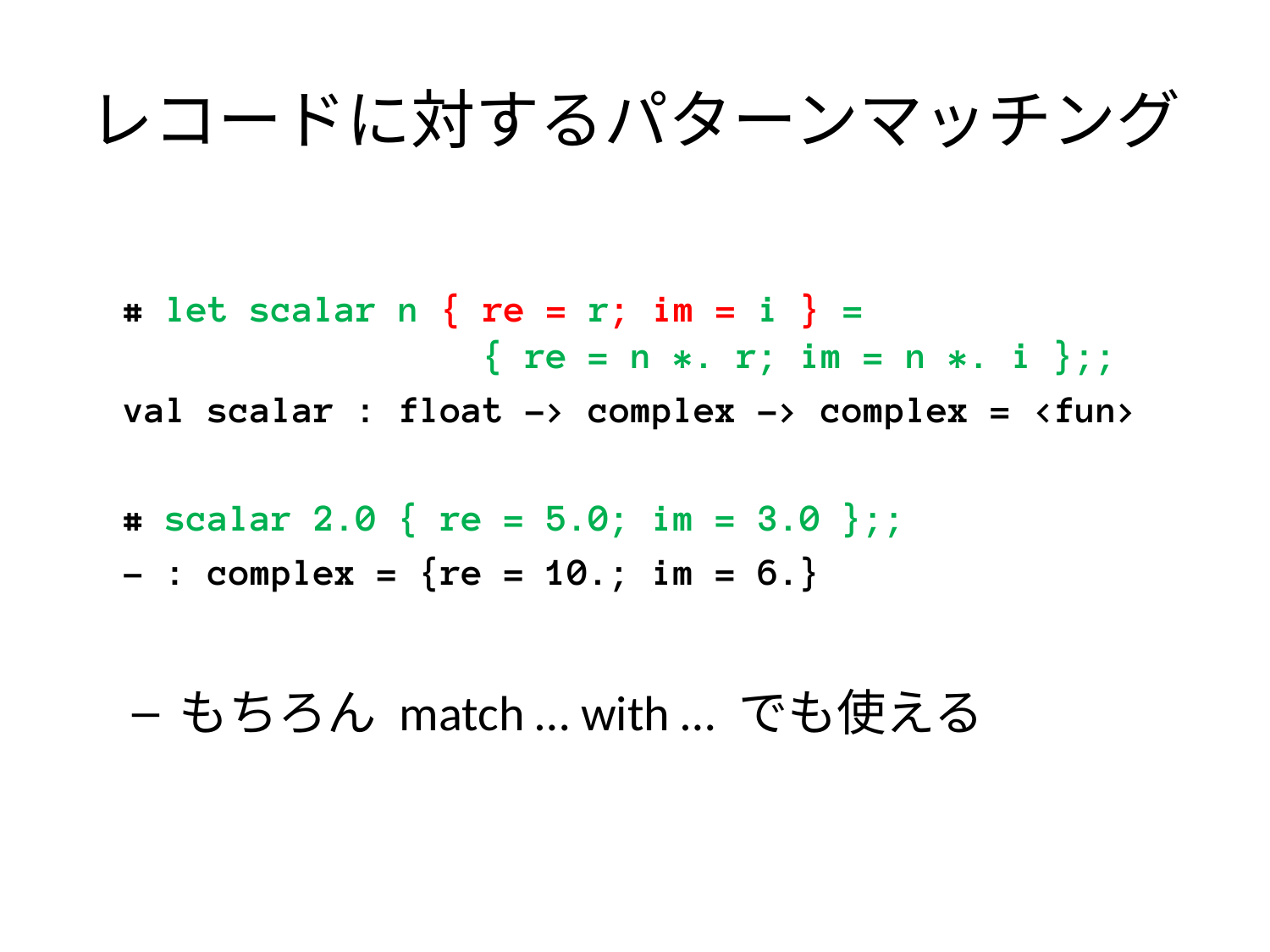

# レコードに対するパターンマッチング

# let scalar n { re = r; im = i } = { re = n *. r; im = n *. i };;
val scalar : float -> complex -> complex = <fun>

# scalar 2.0 { re = 5.0; im = 3.0 };;
- : complex = {re = 10.; im = 6.}

もちろん match … with … でも使える